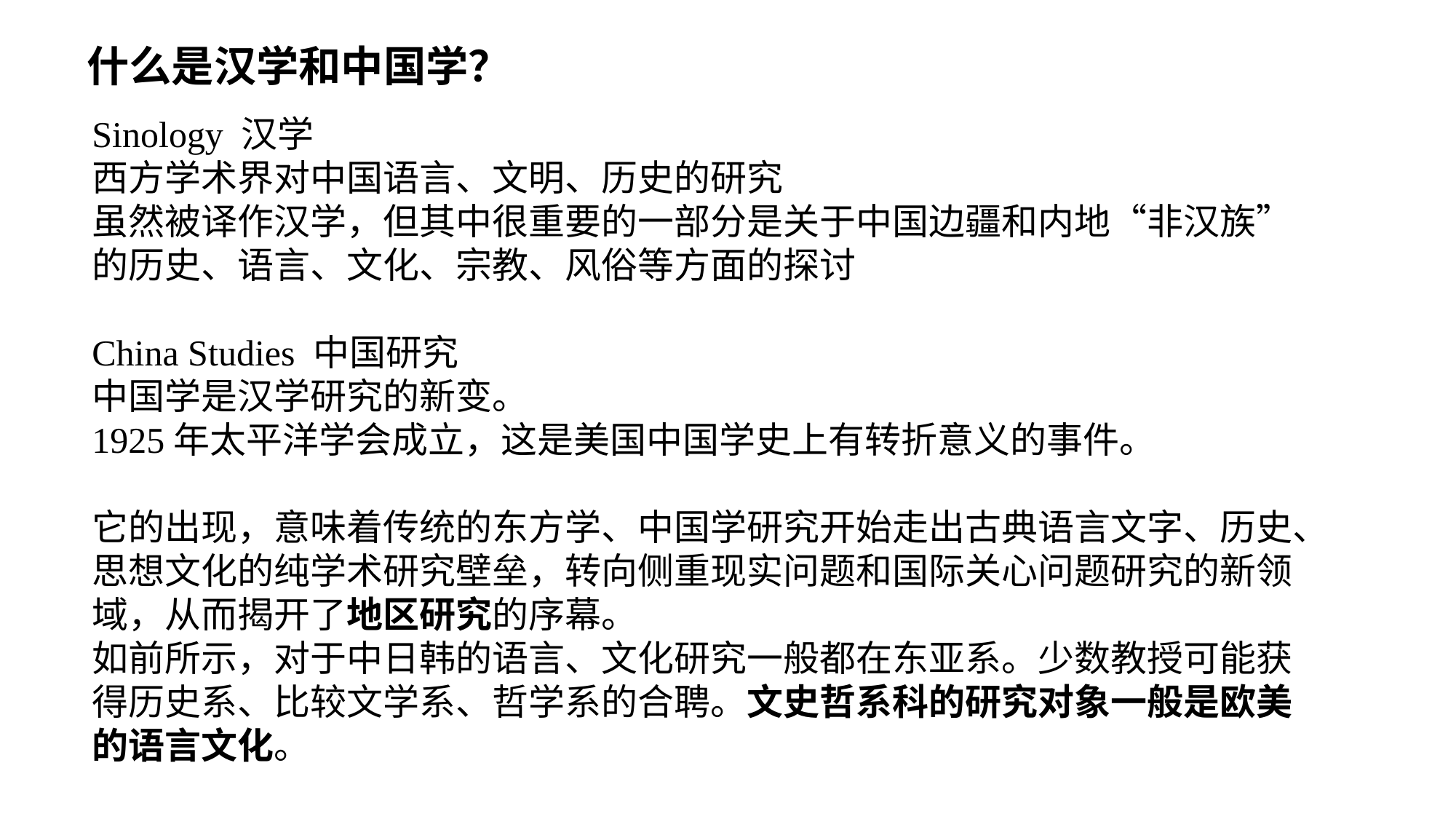

什么是汉学和中国学？
Sinology 汉学
西方学术界对中国语言、文明、历史的研究
虽然被译作汉学，但其中很重要的一部分是关于中国边疆和内地“非汉族”的历史、语言、文化、宗教、风俗等方面的探讨

China Studies 中国研究
中国学是汉学研究的新变。
1925年太平洋学会成立，这是美国中国学史上有转折意义的事件。

它的出现，意味着传统的东方学、中国学研究开始走出古典语言文字、历史、思想文化的纯学术研究壁垒，转向侧重现实问题和国际关心问题研究的新领域，从而揭开了地区研究的序幕。
如前所示，对于中日韩的语言、文化研究一般都在东亚系。少数教授可能获得历史系、比较文学系、哲学系的合聘。文史哲系科的研究对象一般是欧美的语言文化。